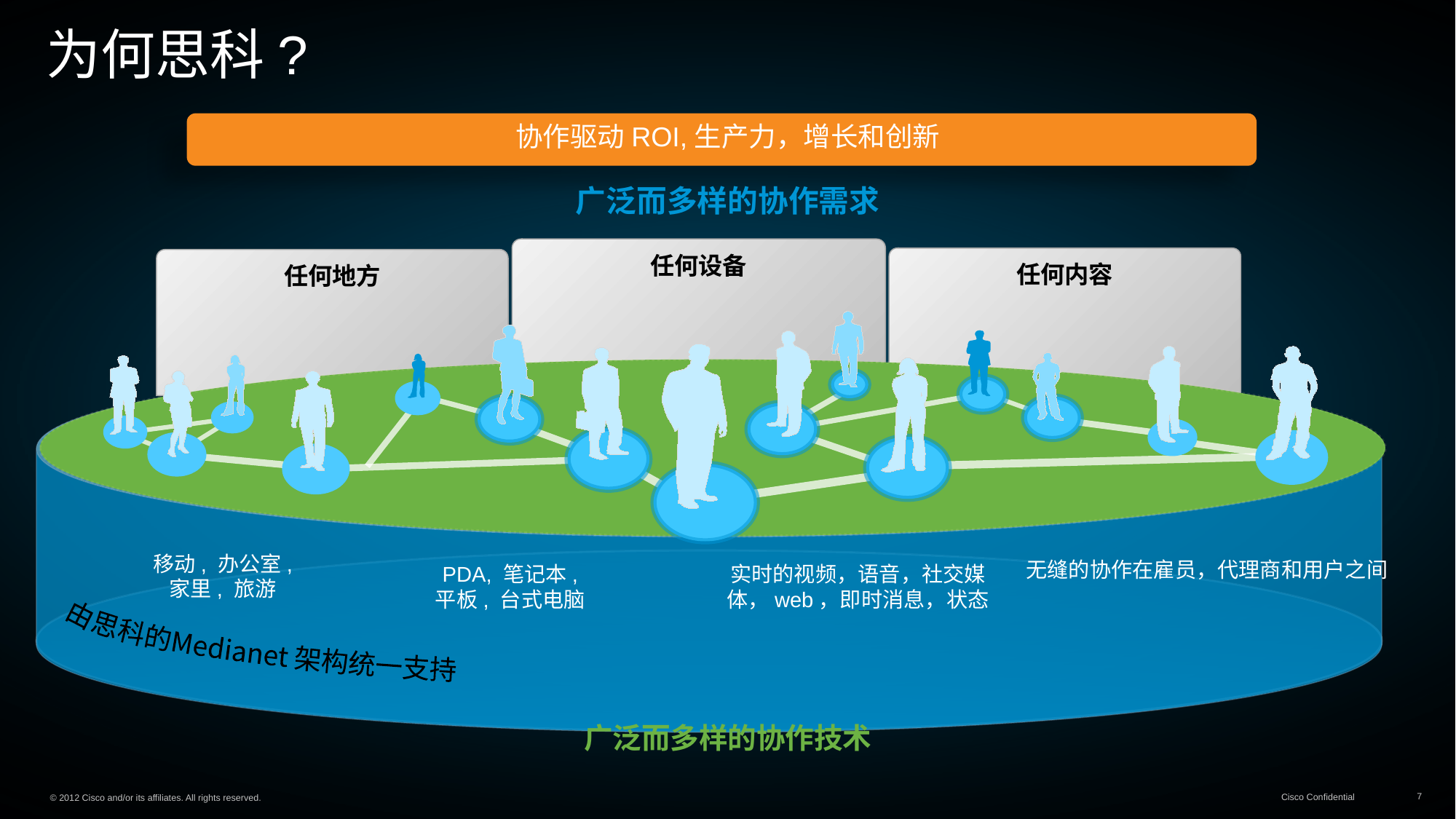

# 为何思科?

协作驱动ROI,生产力，增长和创新
广泛而多样的协作需求

任何设备
任何内容
任何地方

由思科的Medianet 架构统一支持
移动, 办公室,
家里, 旅游
无缝的协作在雇员，代理商和用户之间
实时的视频，语音，社交媒体，web，即时消息，状态
PDA, 笔记本,
平板, 台式电脑

广泛而多样的协作技术